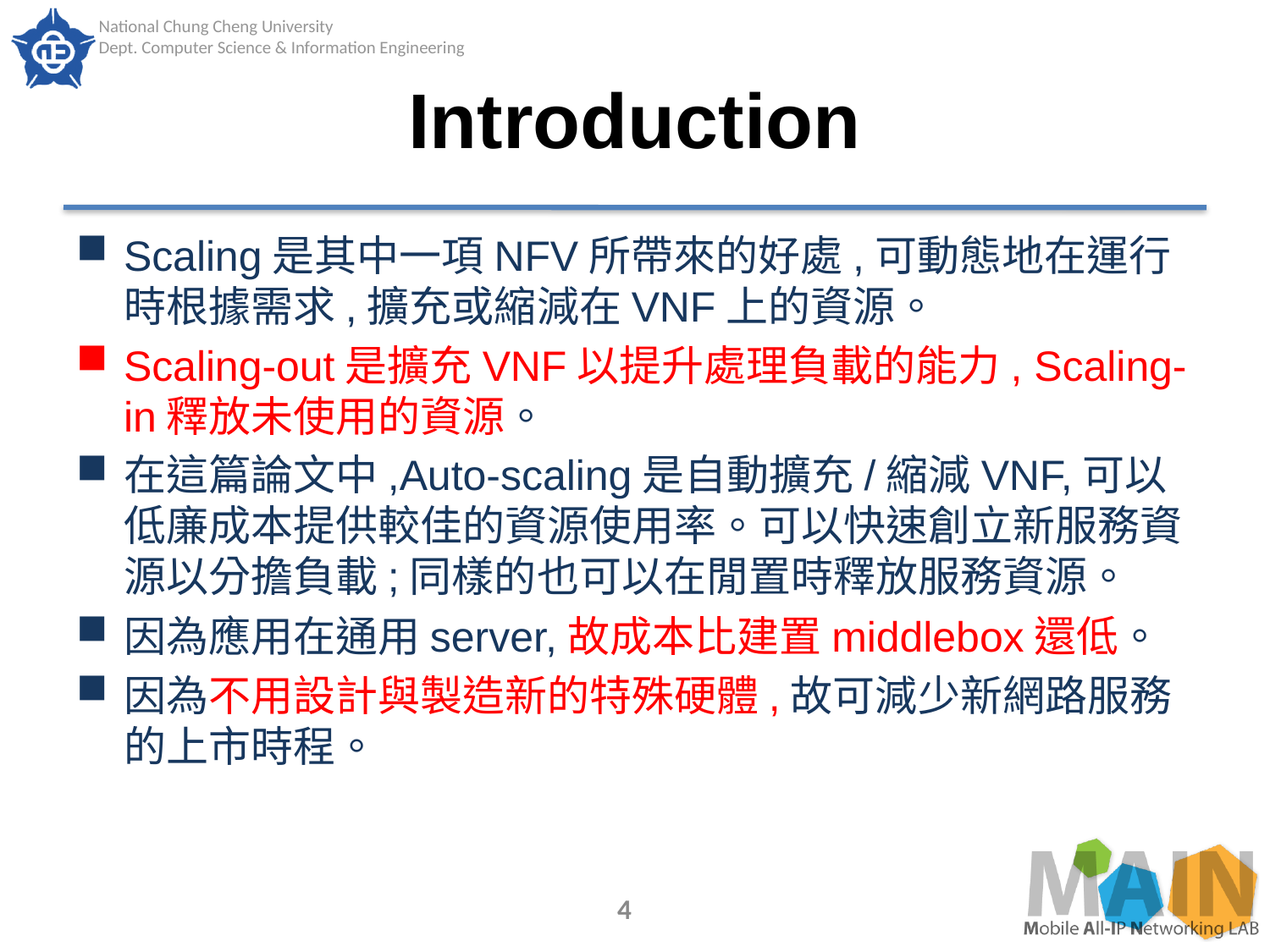

# Introduction
Scaling是其中一項NFV所帶來的好處,可動態地在運行時根據需求,擴充或縮減在VNF上的資源。
Scaling-out是擴充VNF以提升處理負載的能力, Scaling-in釋放未使用的資源。
在這篇論文中,Auto-scaling是自動擴充/縮減VNF,可以低廉成本提供較佳的資源使用率。可以快速創立新服務資源以分擔負載;同樣的也可以在閒置時釋放服務資源。
因為應用在通用server,故成本比建置middlebox還低。
因為不用設計與製造新的特殊硬體,故可減少新網路服務的上市時程。

4